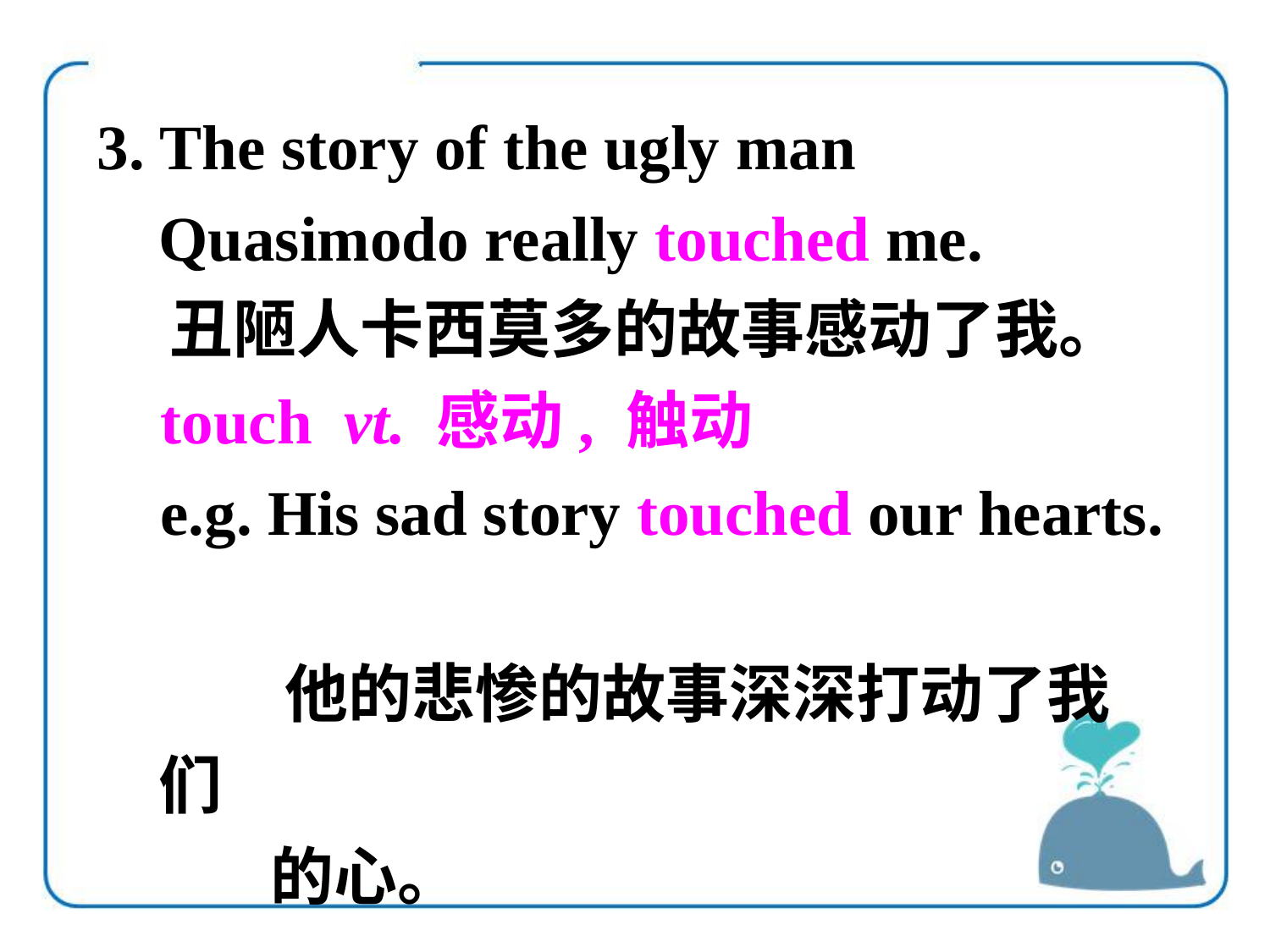

3. The story of the ugly man Quasimodo really touched me.
    丑陋人卡西莫多的故事感动了我。
    touch  vt. 感动, 触动
    e.g. His sad story touched our hearts.
       他的悲惨的故事深深打动了我们
           的心。